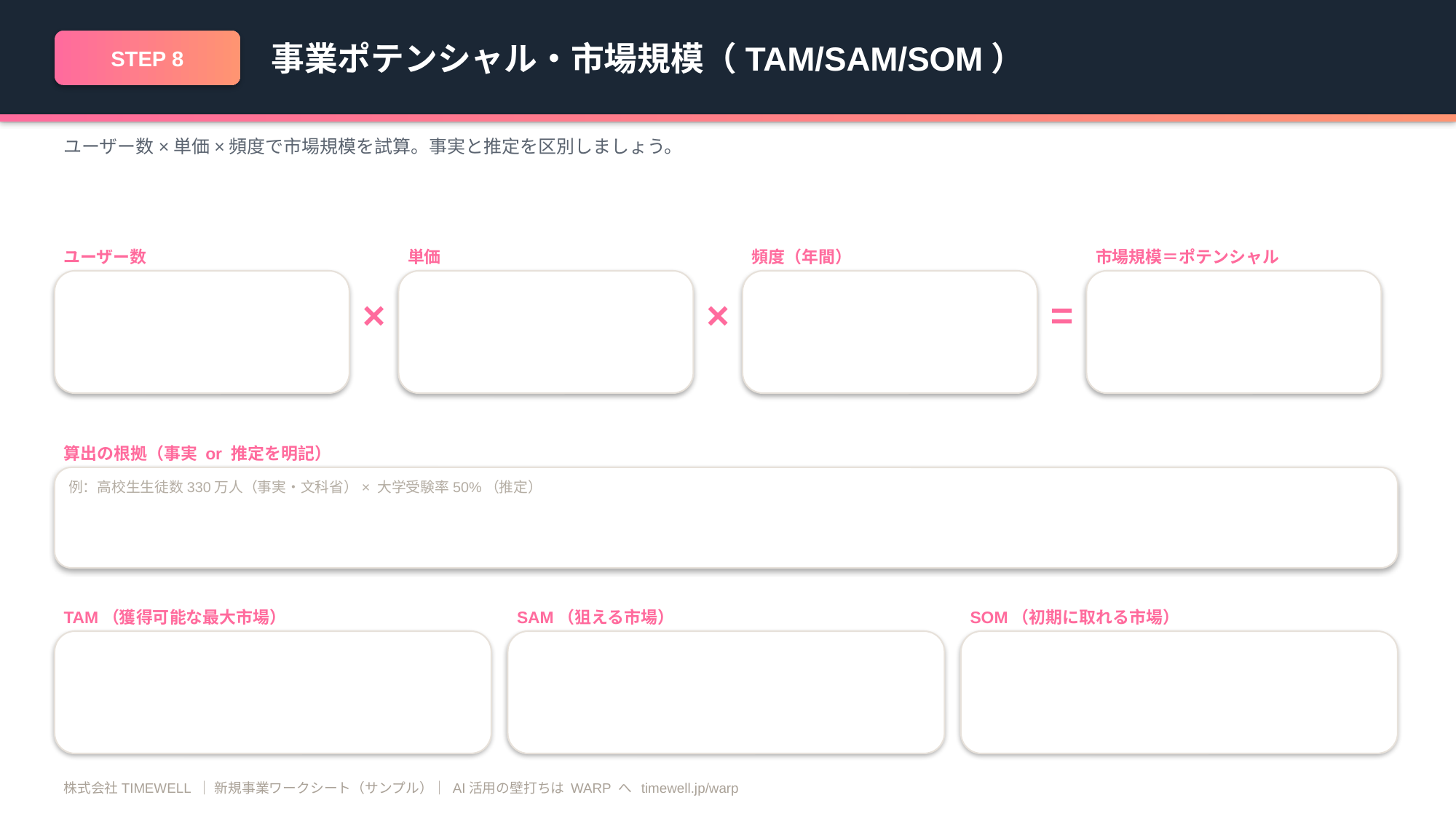

事業ポテンシャル・市場規模（TAM/SAM/SOM）
STEP 8

ユーザー数×単価×頻度で市場規模を試算。事実と推定を区別しましょう。
ユーザー数
単価
頻度（年間）
市場規模＝ポテンシャル

×
×
=
算出の根拠（事実 or 推定を明記）
例：高校生生徒数330万人（事実・文科省）× 大学受験率50%（推定）
TAM（獲得可能な最大市場）
SAM（狙える市場）
SOM（初期に取れる市場）

株式会社TIMEWELL ｜ 新規事業ワークシート（サンプル）｜ AI活用の壁打ちは WARP へ  timewell.jp/warp